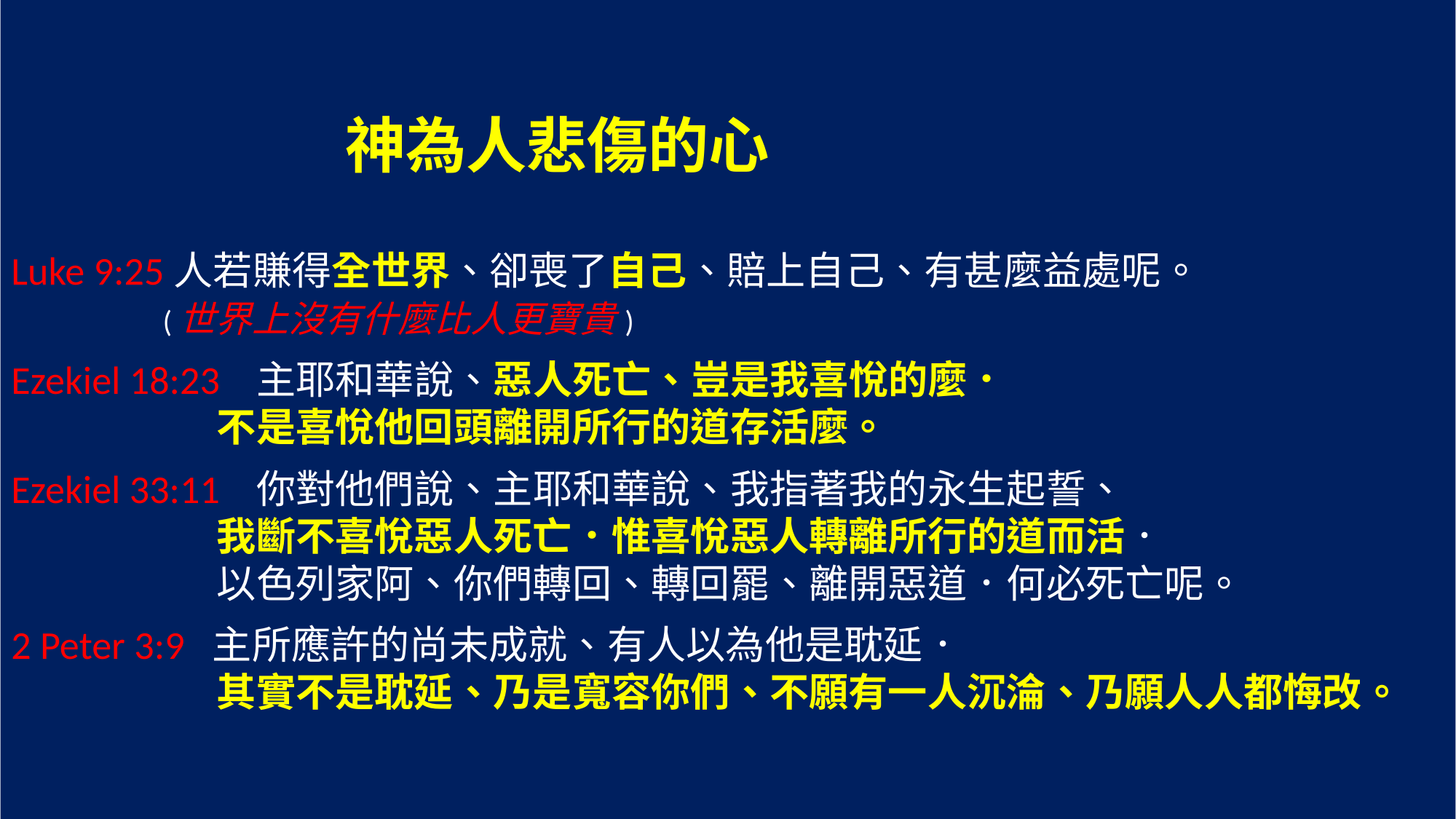

神為人悲傷的心

Luke 9:25人若賺得全世界、卻喪了自己、賠上自己、有甚麼益處呢。
                 (世界上沒有什麼比人更寶貴)

Ezekiel 18:23   主耶和華說、惡人死亡、豈是我喜悅的麼．
                      不是喜悅他回頭離開所行的道存活麼。

Ezekiel 33:11   你對他們說、主耶和華說、我指著我的永生起誓、
                      我斷不喜悅惡人死亡．惟喜悅惡人轉離所行的道而活．
                      以色列家阿、你們轉回、轉回罷、離開惡道．何必死亡呢。

2 Peter 3:9  主所應許的尚未成就、有人以為他是耽延．
                      其實不是耽延、乃是寬容你們、不願有一人沉淪、乃願人人都悔改。